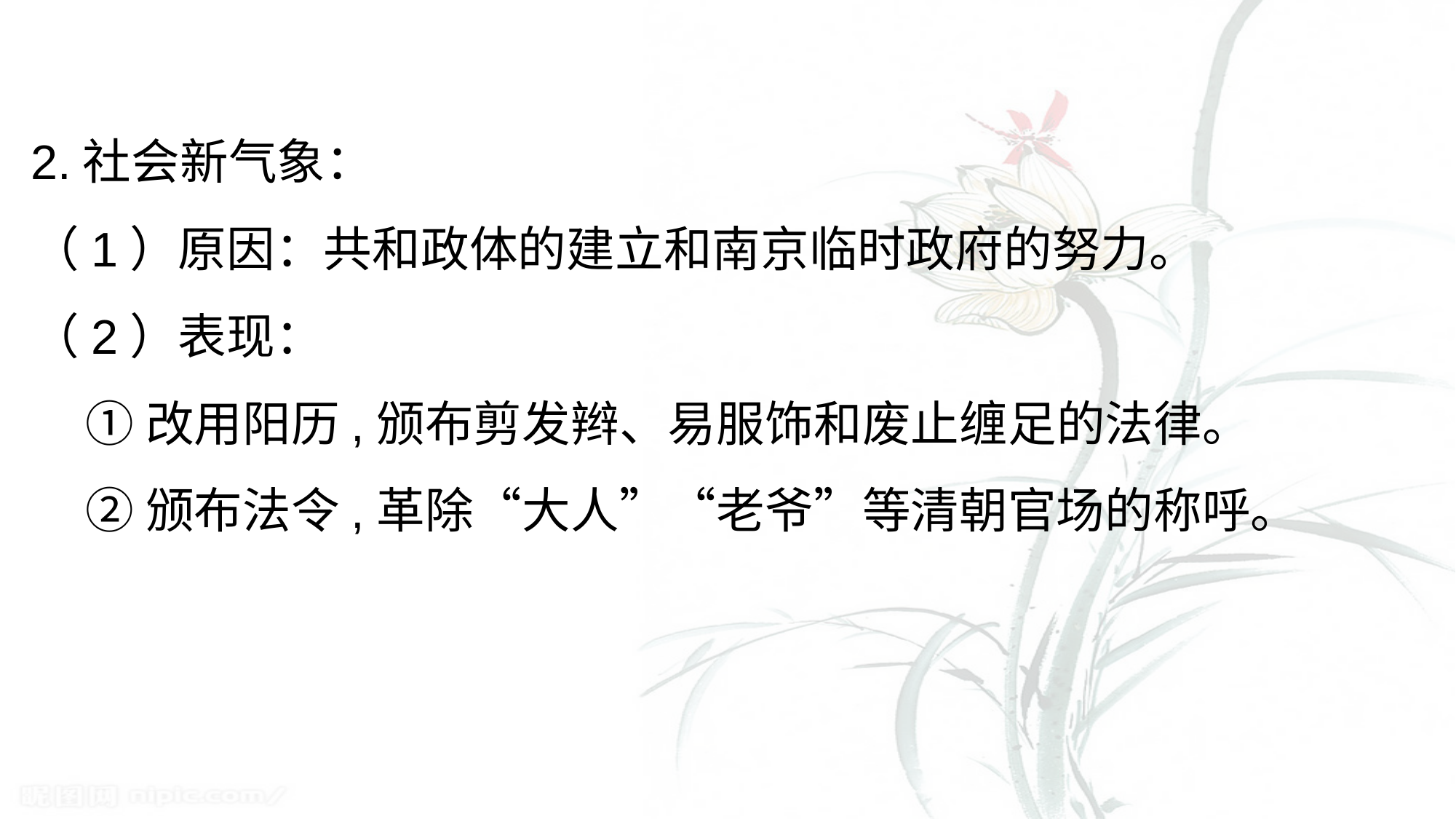

2.社会新气象：
（1）原因：共和政体的建立和南京临时政府的努力。
（2）表现：
     ①改用阳历,颁布剪发辫、易服饰和废止缠足的法律。
     ②颁布法令,革除“大人”“老爷”等清朝官场的称呼。